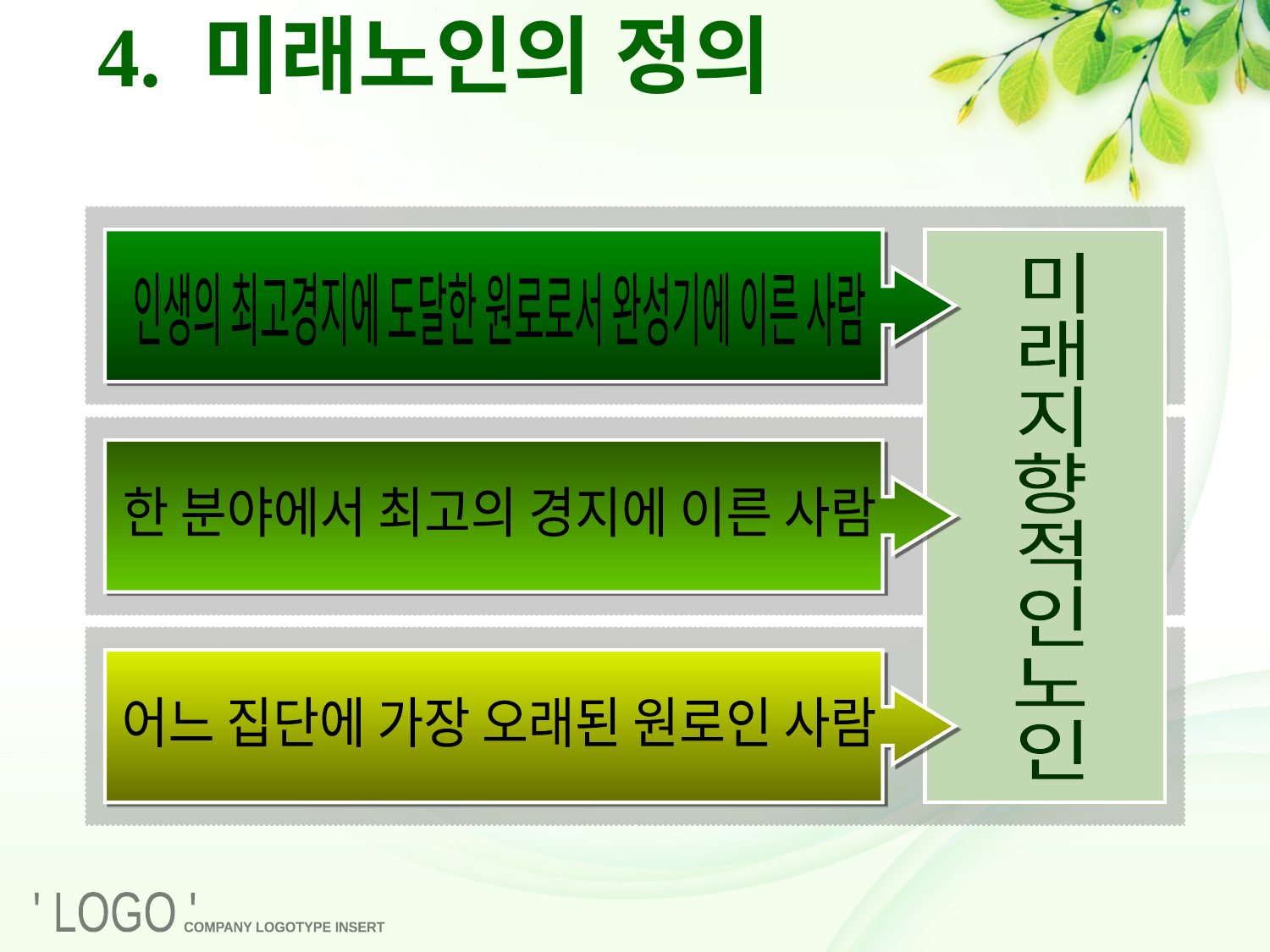

4. 미래노인의 정의

미
래
지
향
적
인
노
인
인생의 최고경지에 도달한 원로로서 완성기에 이른 사람

한 분야에서 최고의 경지에 이른 사람

어느 집단에 가장 오래된 원로인 사람